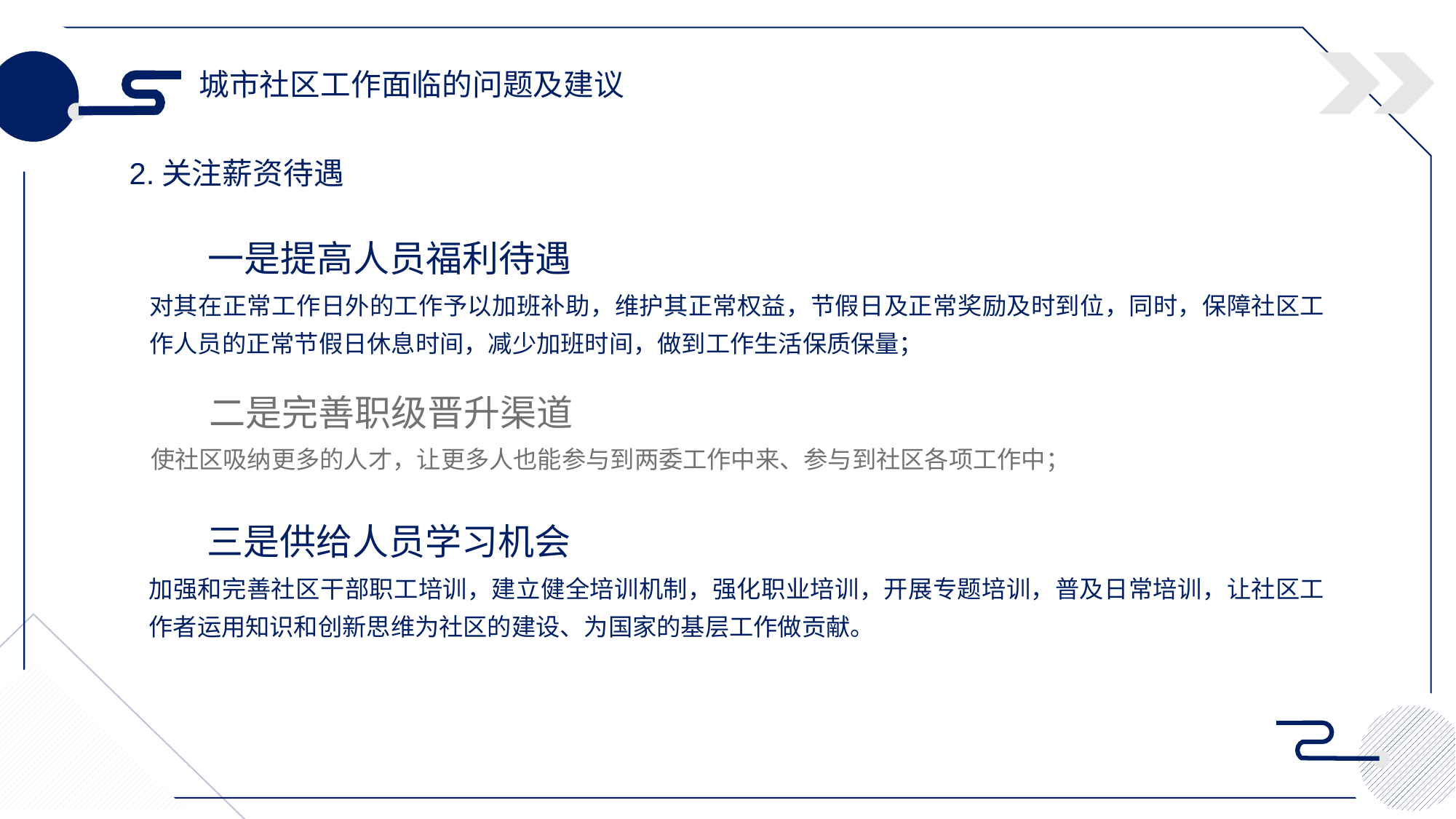

城市社区工作面临的问题及建议
2.关注薪资待遇
一是提高人员福利待遇
对其在正常工作日外的工作予以加班补助，维护其正常权益，节假日及正常奖励及时到位，同时，保障社区工作人员的正常节假日休息时间，减少加班时间，做到工作生活保质保量；
二是完善职级晋升渠道
使社区吸纳更多的人才，让更多人也能参与到两委工作中来、参与到社区各项工作中；
三是供给人员学习机会
加强和完善社区干部职工培训，建立健全培训机制，强化职业培训，开展专题培训，普及日常培训，让社区工作者运用知识和创新思维为社区的建设、为国家的基层工作做贡献。